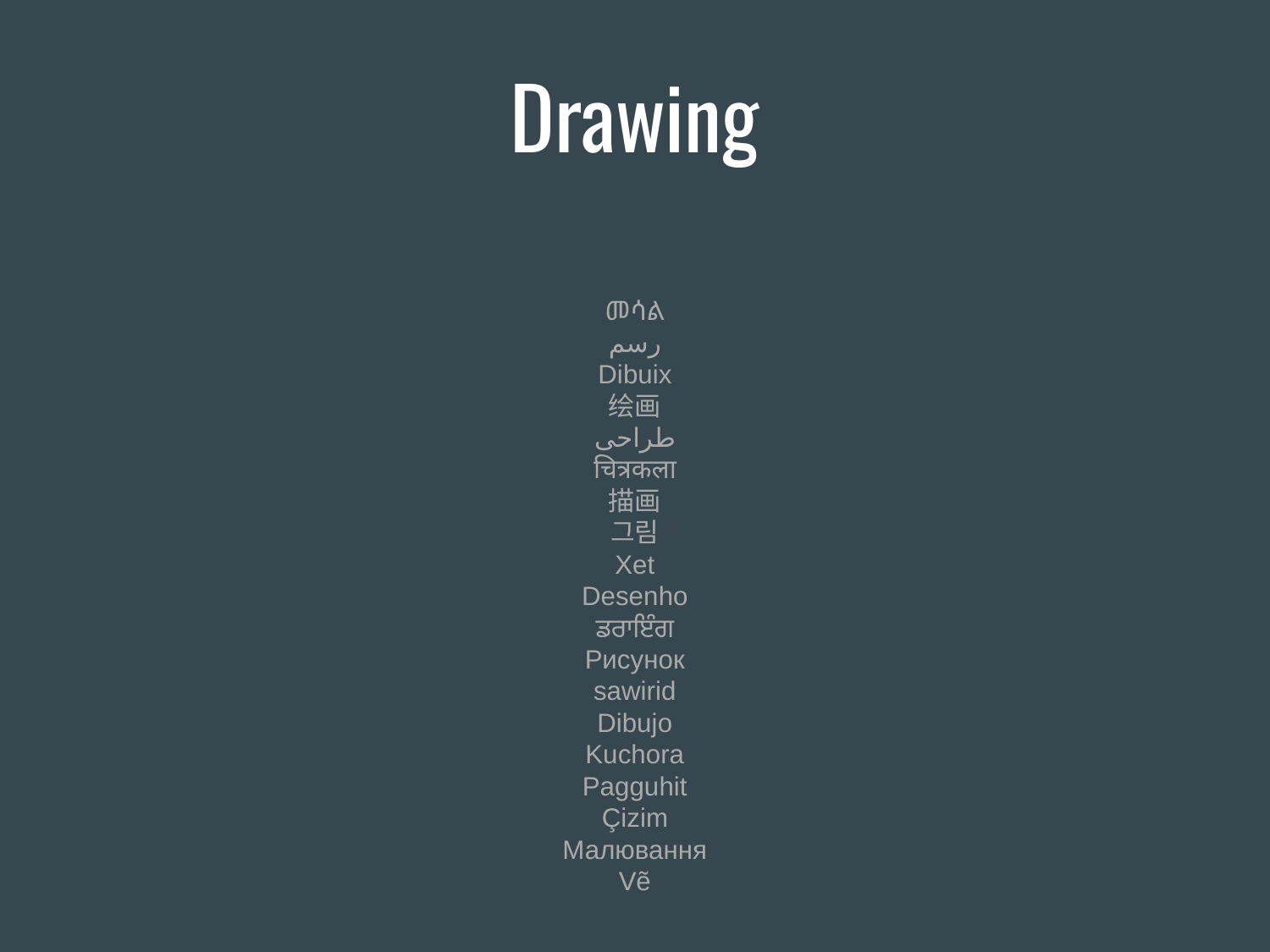

Drawing
መሳል
رسم
Dibuix
绘画
طراحی
चित्रकला
描画
그림
Xet
Desenho
ਡਰਾਇੰਗ
Рисунок
sawirid
Dibujo
Kuchora
Pagguhit
Çizim
Малювання
Vẽ